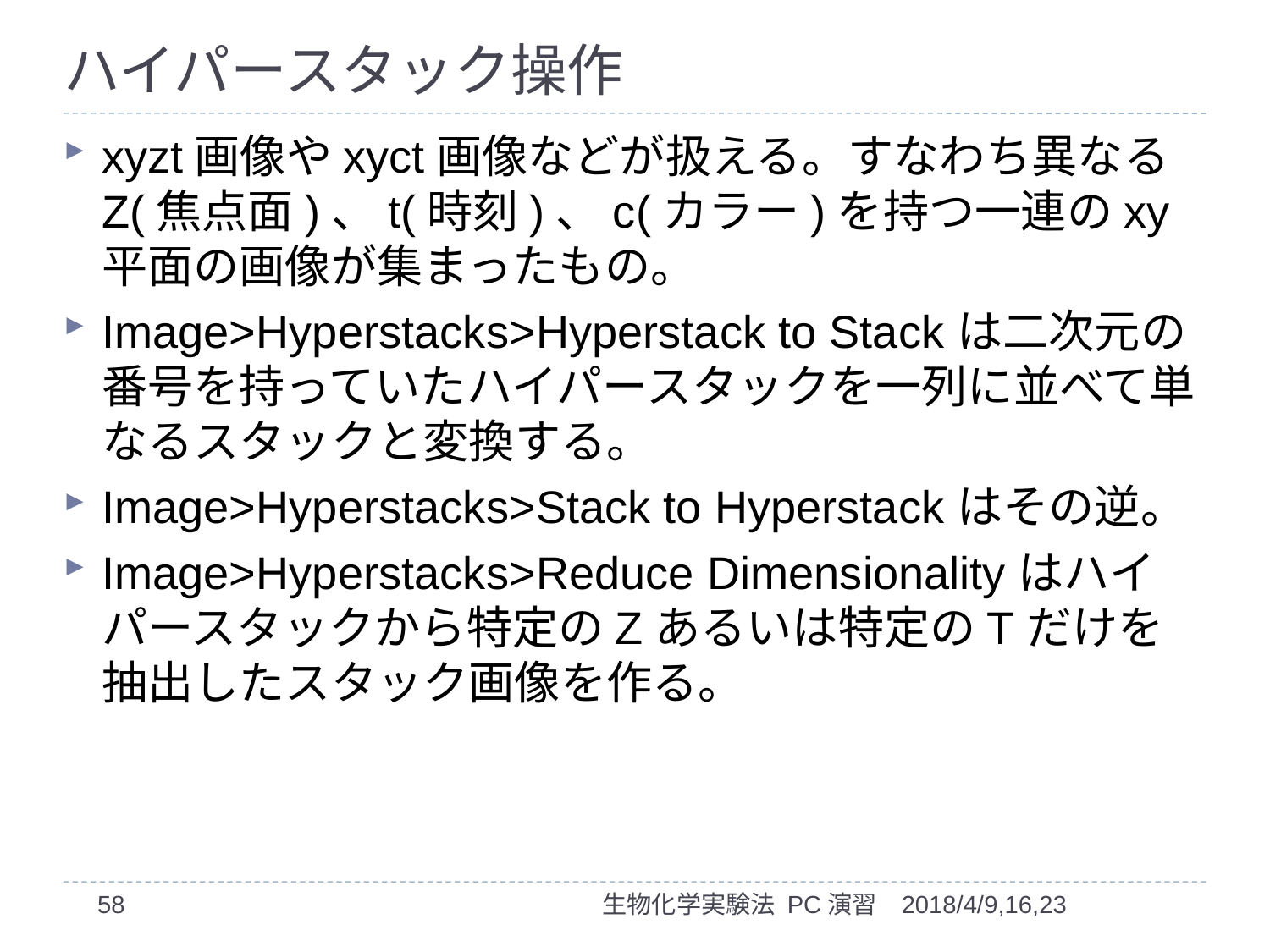

# ハイパースタック操作
xyzt画像やxyct画像などが扱える。すなわち異なる Z(焦点面)、t(時刻)、c(カラー)を持つ一連のxy平面の画像が集まったもの。
Image>Hyperstacks>Hyperstack to Stackは二次元の番号を持っていたハイパースタックを一列に並べて単なるスタックと変換する。
Image>Hyperstacks>Stack to Hyperstackはその逆。
Image>Hyperstacks>Reduce Dimensionalityはハイパースタックから特定のZあるいは特定のTだけを抽出したスタック画像を作る。

58
生物化学実験法 PC演習
2018/4/9,16,23